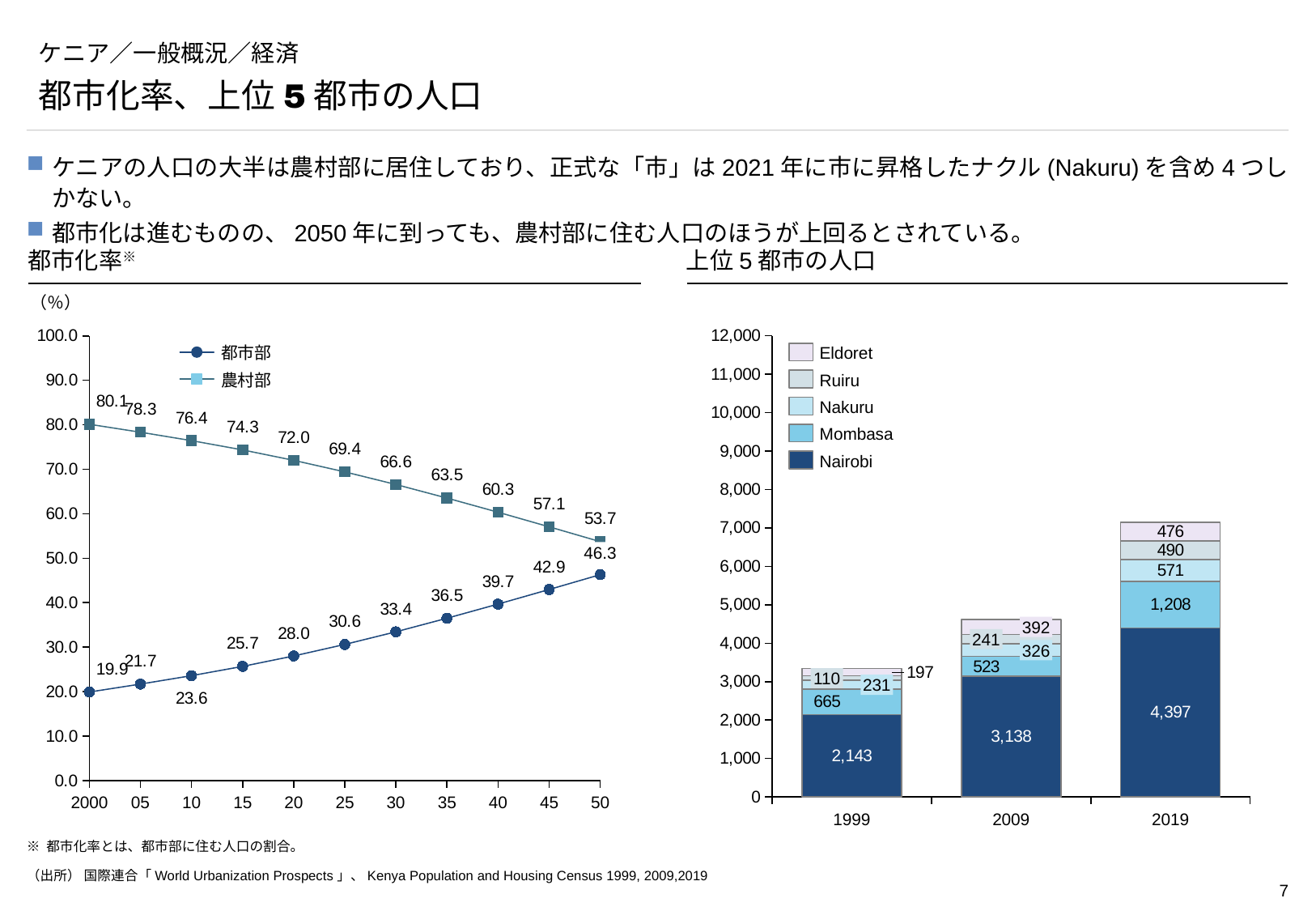

# ケニア／一般概況／経済
都市化率、上位5都市の人口
ケニアの人口の大半は農村部に居住しており、正式な「市」は2021年に市に昇格したナクル(Nakuru)を含め4つしかない。
都市化は進むものの、2050年に到っても、農村部に住む人口のほうが上回るとされている。
都市化率※
上位5都市の人口
（％）

### Chart

| Category |  |  |
|---|---|---|

### Chart

| Category |  |  |  |  |  |
|---|---|---|---|---|---|
都市部
Eldoret

農村部
Ruiru

Nakuru

Mombasa

Nairobi

46.3
392
241
326
110
231
2000
05
10
15
20
25
30
35
40
45
50
1999
2009
2019
※ 都市化率とは、都市部に住む人口の割合。
（出所） 国際連合「World Urbanization Prospects」、Kenya Population and Housing Census 1999, 2009,2019